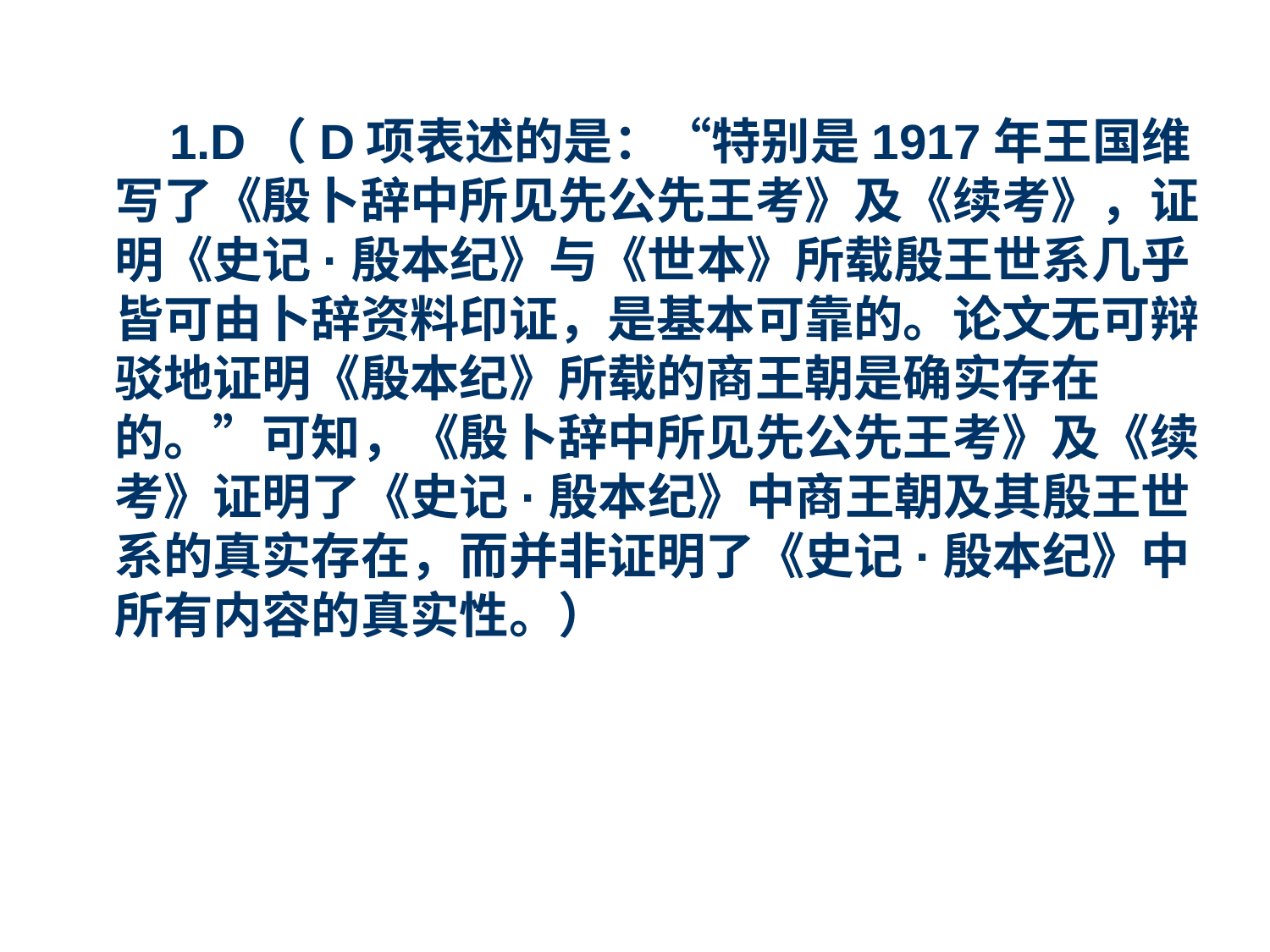

1.D（D项表述的是：“特别是1917年王国维写了《殷卜辞中所见先公先王考》及《续考》，证明《史记·殷本纪》与《世本》所载殷王世系几乎皆可由卜辞资料印证，是基本可靠的。论文无可辩驳地证明《殷本纪》所载的商王朝是确实存在的。”可知，《殷卜辞中所见先公先王考》及《续考》证明了《史记·殷本纪》中商王朝及其殷王世系的真实存在，而并非证明了《史记·殷本纪》中所有内容的真实性。）